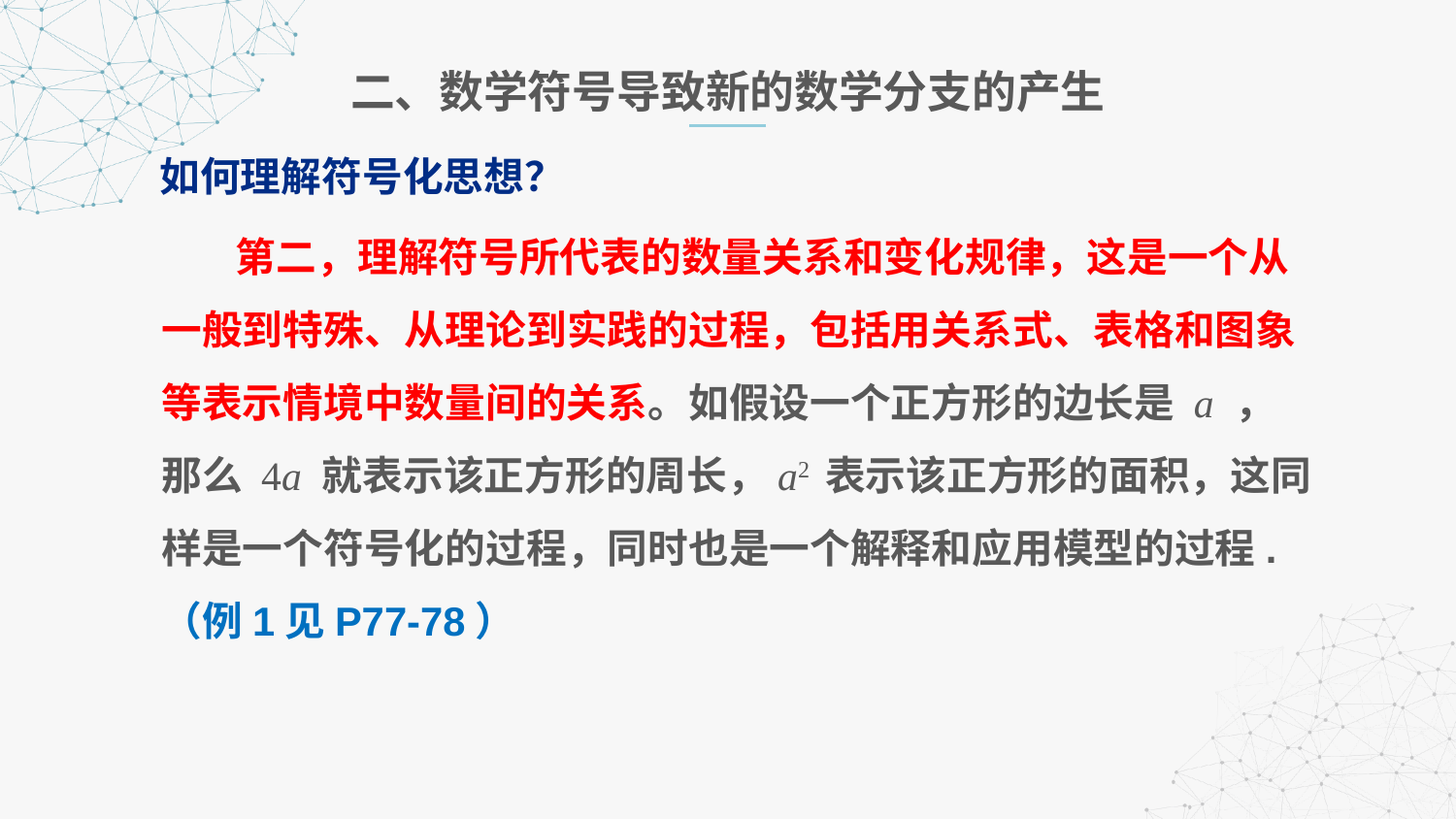

二、数学符号导致新的数学分支的产生
如何理解符号化思想？
       第二，理解符号所代表的数量关系和变化规律，这是一个从一般到特殊、从理论到实践的过程，包括用关系式、表格和图象等表示情境中数量间的关系。如假设一个正方形的边长是 a ，那么 4a 就表示该正方形的周长，a2 表示该正方形的面积，这同样是一个符号化的过程，同时也是一个解释和应用模型的过程. （例1见P77-78）